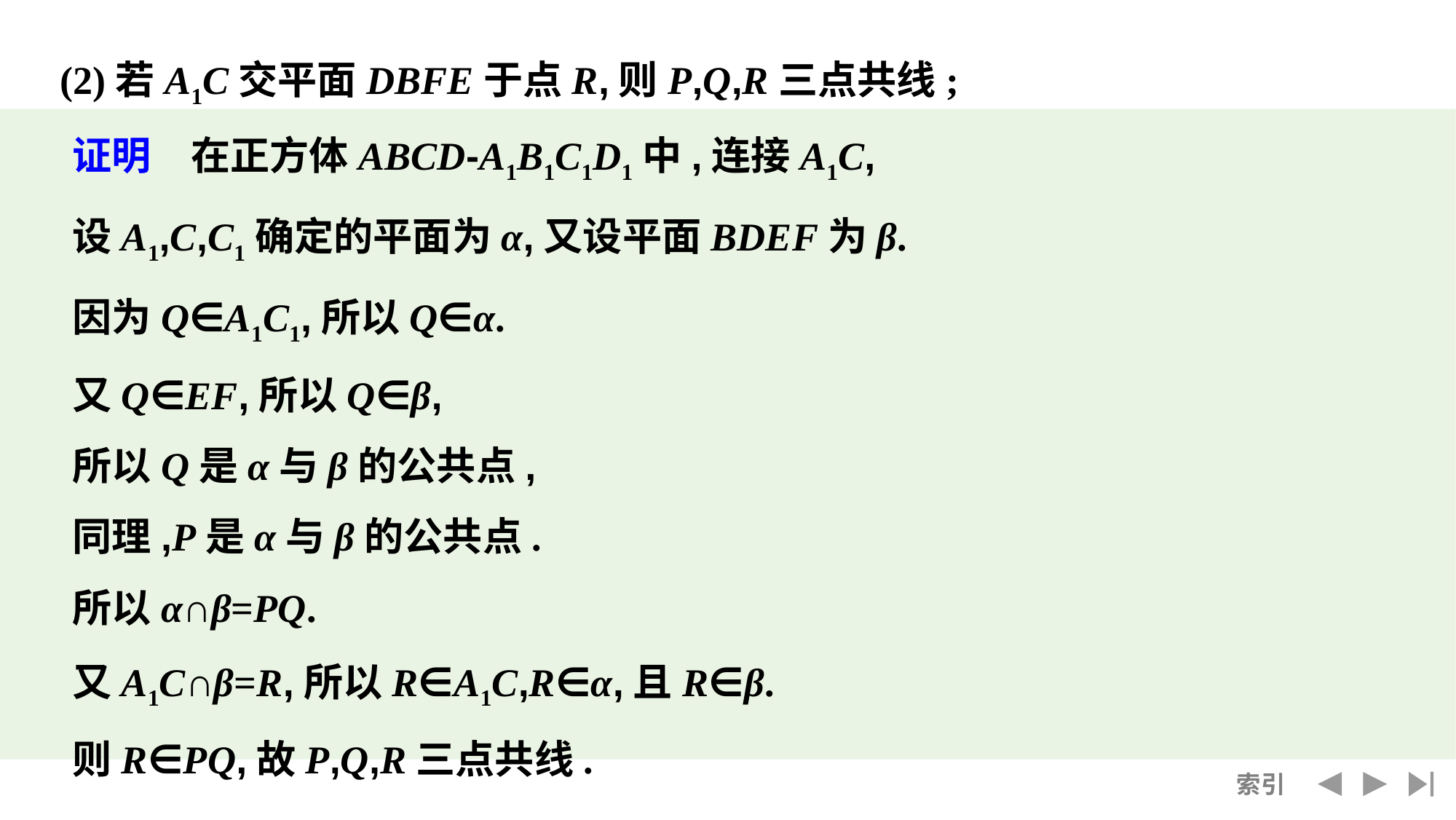

(2)若A1C交平面DBFE于点R,则P,Q,R三点共线;
证明　在正方体ABCD-A1B1C1D1中,连接A1C,
设A1,C,C1确定的平面为α,又设平面BDEF为β.
因为Q∈A1C1,所以Q∈α.
又Q∈EF,所以Q∈β,
所以Q是α与β的公共点,
同理,P是α与β的公共点.
所以α∩β=PQ.
又A1C∩β=R,所以R∈A1C,R∈α,且R∈β.
则R∈PQ,故P,Q,R三点共线.